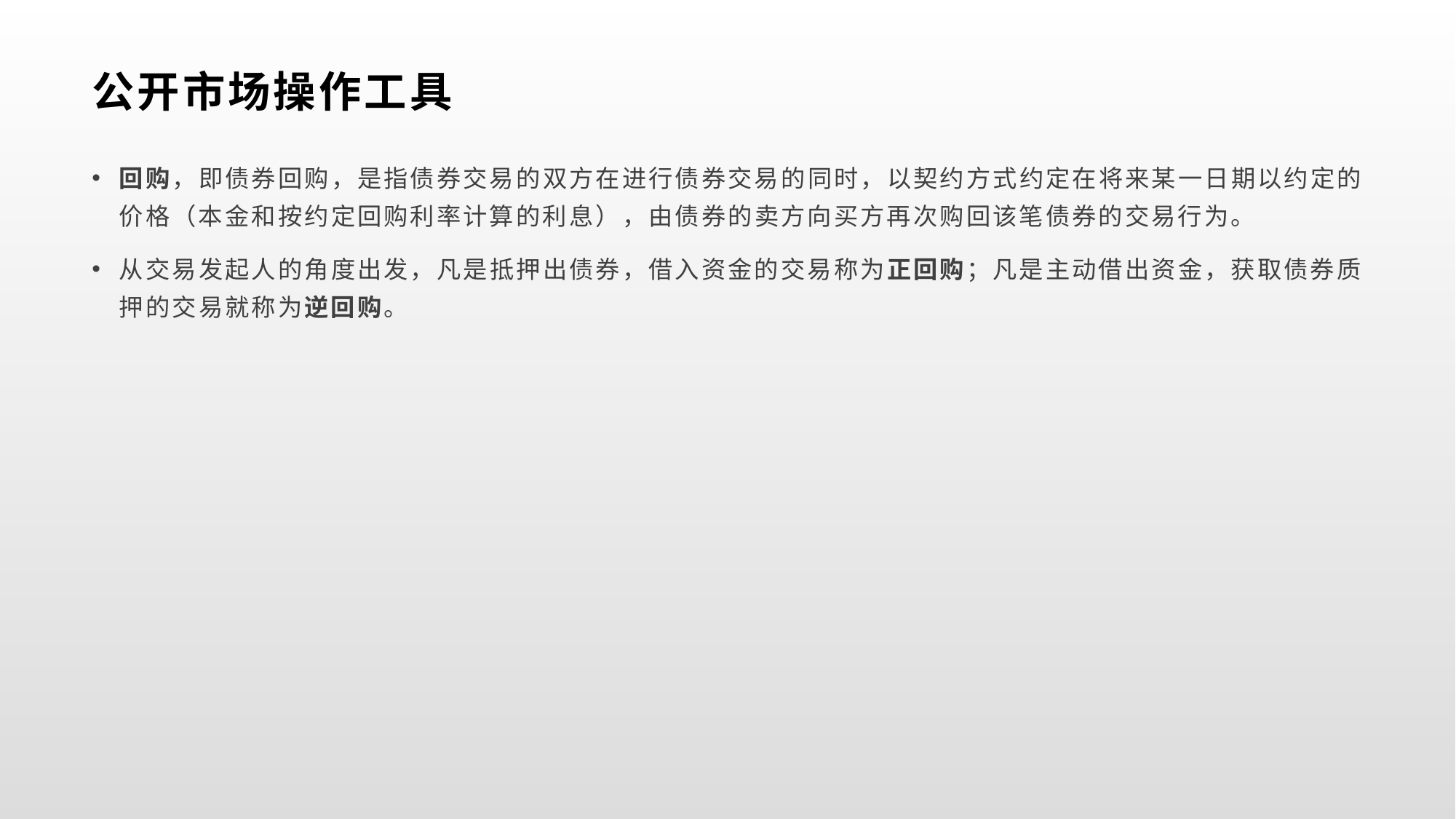

# 公开市场操作工具
回购，即债券回购，是指债券交易的双方在进行债券交易的同时，以契约方式约定在将来某一日期以约定的价格（本金和按约定回购利率计算的利息），由债券的卖方向买方再次购回该笔债券的交易行为。
从交易发起人的角度出发，凡是抵押出债券，借入资金的交易称为正回购；凡是主动借出资金，获取债券质押的交易就称为逆回购。